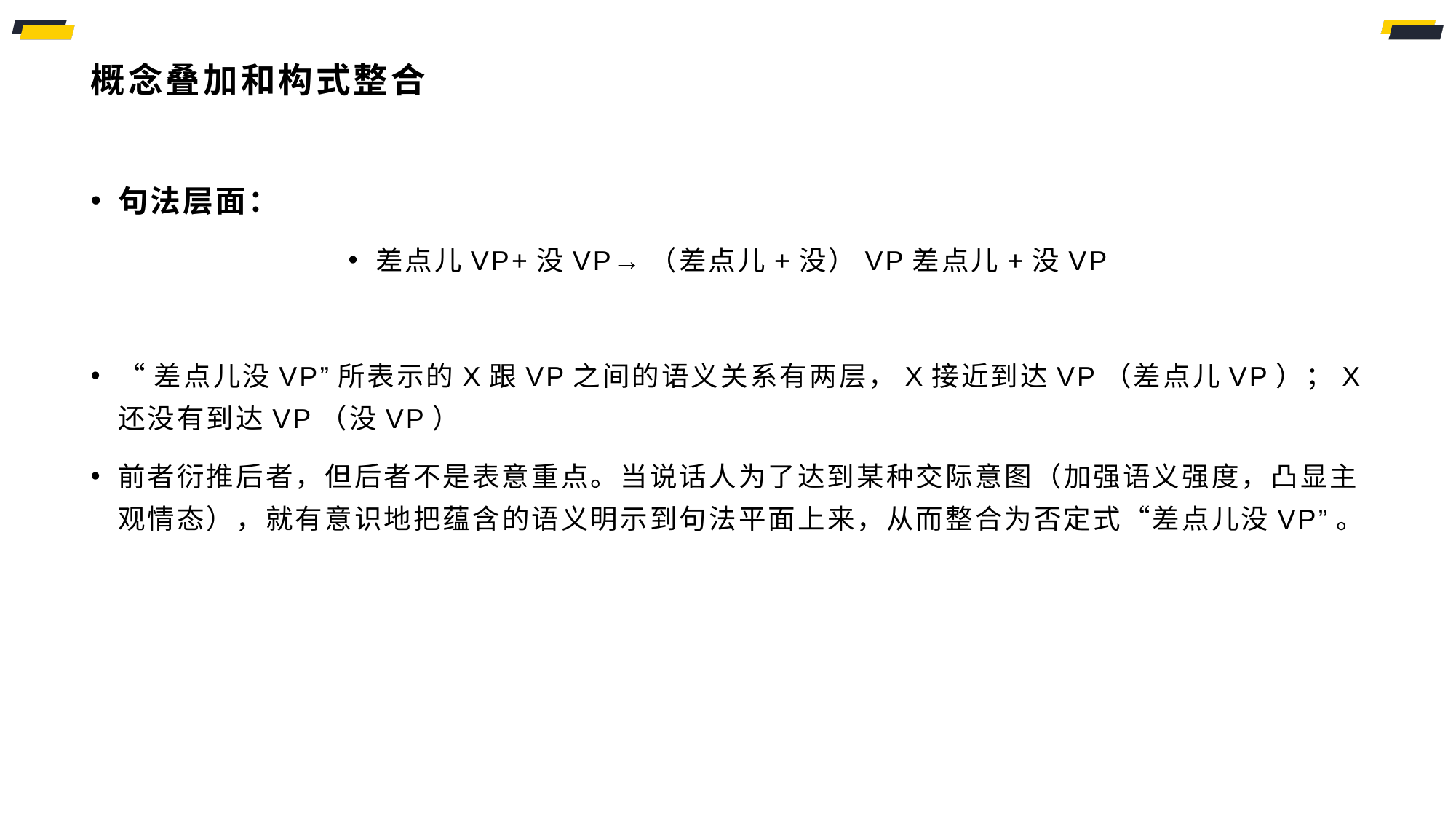

# 概念叠加和构式整合

句法层面：
差点儿VP+没VP→（差点儿+没）VP差点儿+没VP

“差点儿没VP”所表示的X跟VP之间的语义关系有两层，X接近到达VP（差点儿VP）；X还没有到达VP（没VP）
前者衍推后者，但后者不是表意重点。当说话人为了达到某种交际意图（加强语义强度，凸显主观情态），就有意识地把蕴含的语义明示到句法平面上来，从而整合为否定式“差点儿没VP”。